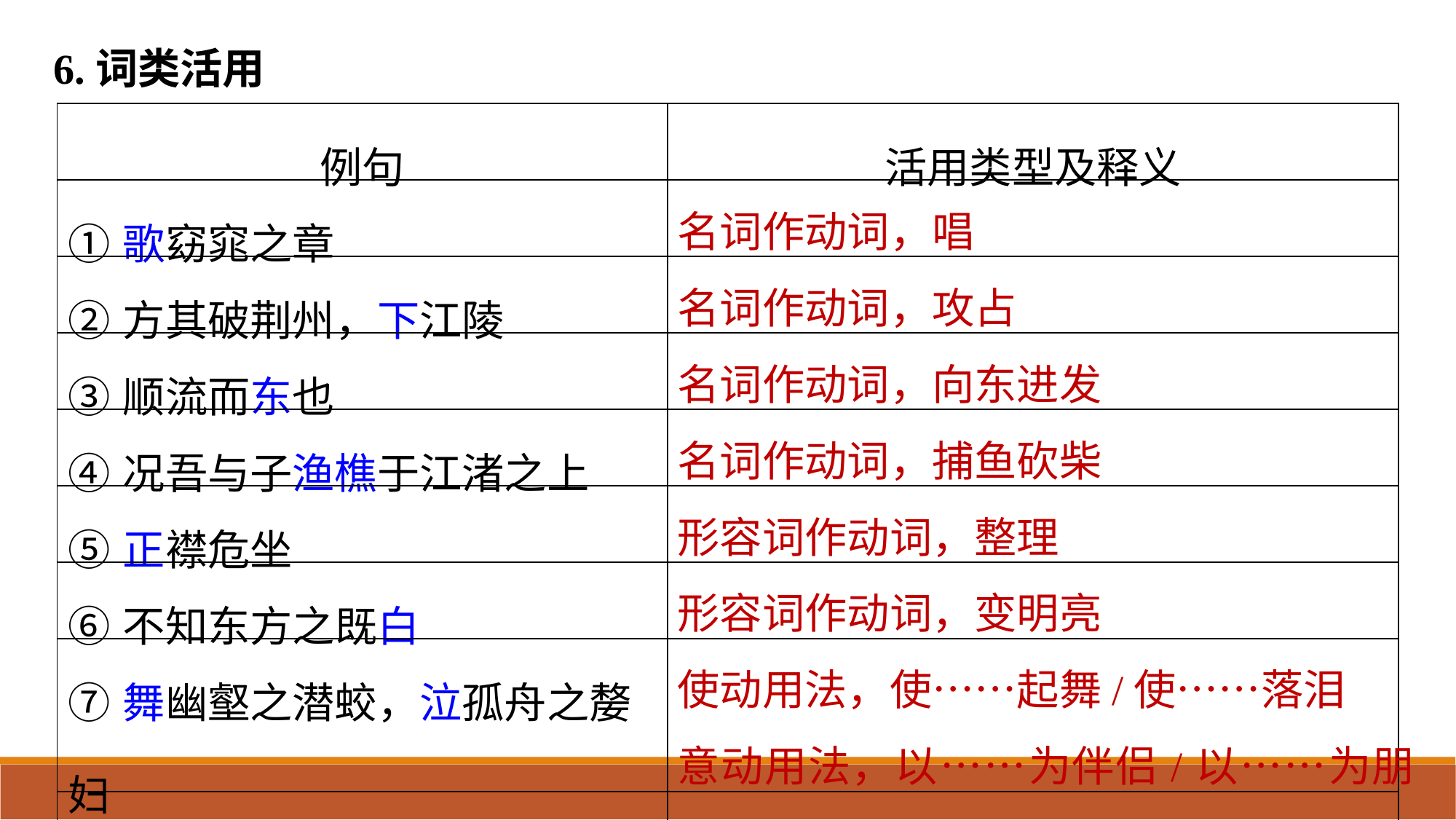

6.词类活用
| 例句 | 活用类型及释义 |
| --- | --- |
| ①歌窈窕之章 |  |
| ②方其破荆州，下江陵 |  |
| ③顺流而东也 |  |
| ④况吾与子渔樵于江渚之上 |  |
| ⑤正襟危坐 |  |
| ⑥不知东方之既白 |  |
| ⑦舞幽壑之潜蛟，泣孤舟之嫠妇 |  |
| ⑧侣鱼虾而友麋鹿 |  |
名词作动词，唱
名词作动词，攻占
名词作动词，向东进发
名词作动词，捕鱼砍柴
形容词作动词，整理
形容词作动词，变明亮
使动用法，使……起舞/使……落泪
意动用法，以……为伴侣/以……为朋友